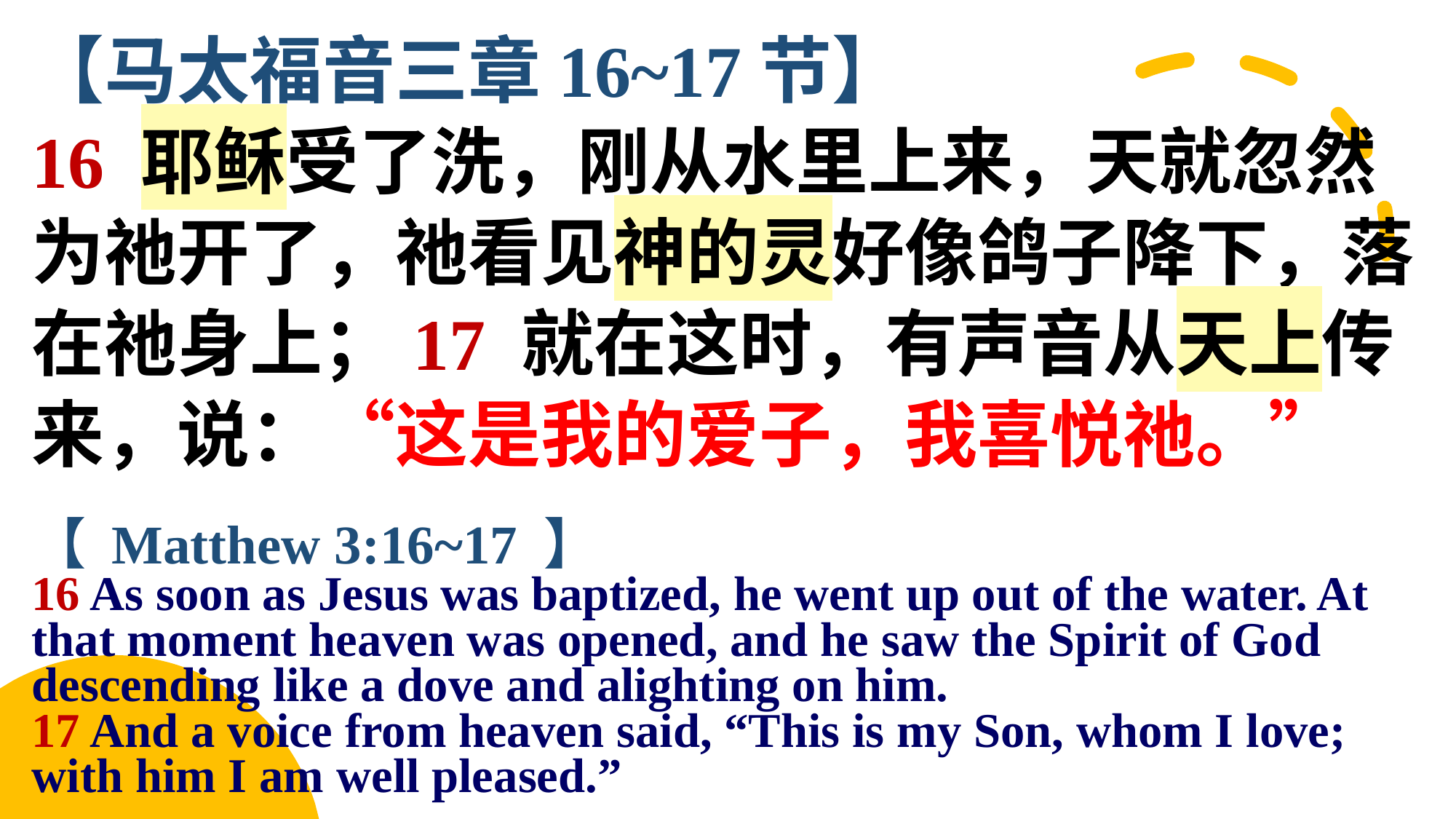

【马太福音三章16~17节】
16	耶稣受了洗，刚从水里上来，天就忽然为祂开了，祂看见神的灵好像鸽子降下，落在祂身上；17 就在这时，有声音从天上传来，说：“这是我的爱子，我喜悦祂。”

【 Matthew 3:16~17 】
16 As soon as Jesus was baptized, he went up out of the water. At that moment heaven was opened, and he saw the Spirit of God descending like a dove and alighting on him.
17 And a voice from heaven said, “This is my Son, whom I love; with him I am well pleased.”